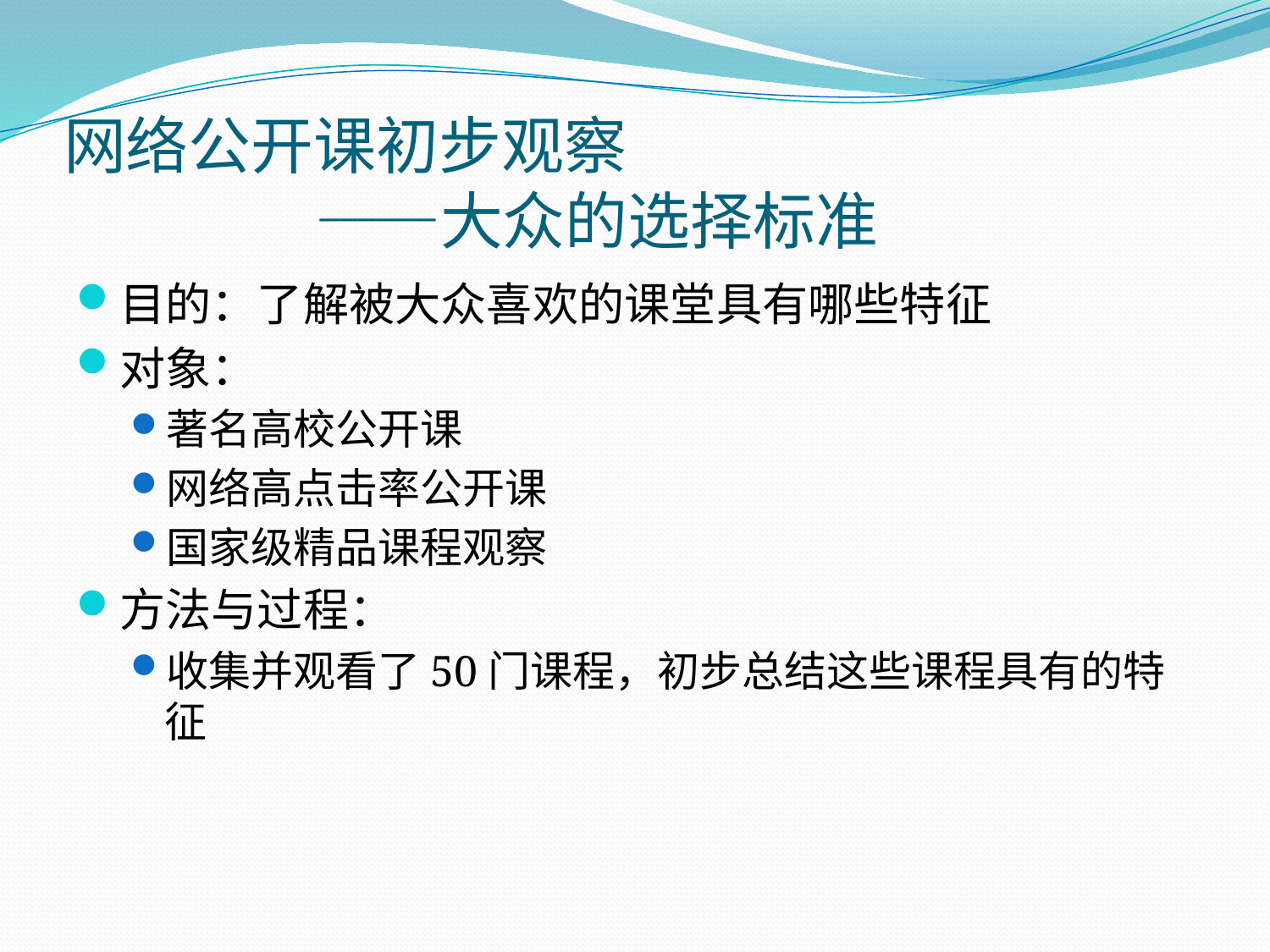

# 网络公开课初步观察 ——大众的选择标准
目的：了解被大众喜欢的课堂具有哪些特征
对象：
著名高校公开课
网络高点击率公开课
国家级精品课程观察
方法与过程：
收集并观看了50门课程，初步总结这些课程具有的特征